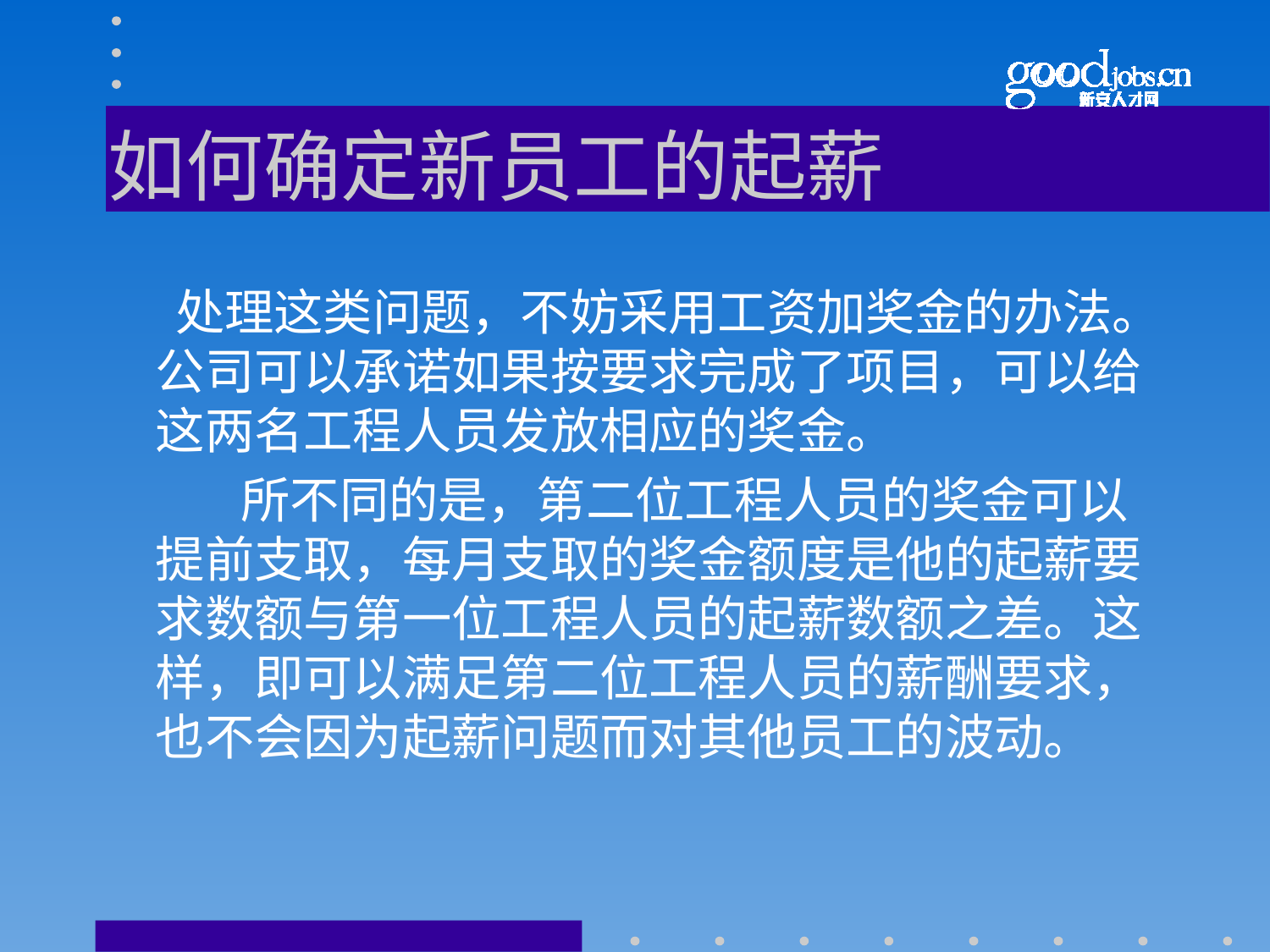

# 如何确定新员工的起薪
      处理这类问题，不妨采用工资加奖金的办法。公司可以承诺如果按要求完成了项目，可以给这两名工程人员发放相应的奖金。
           所不同的是，第二位工程人员的奖金可以提前支取，每月支取的奖金额度是他的起薪要求数额与第一位工程人员的起薪数额之差。这样，即可以满足第二位工程人员的薪酬要求，也不会因为起薪问题而对其他员工的波动。